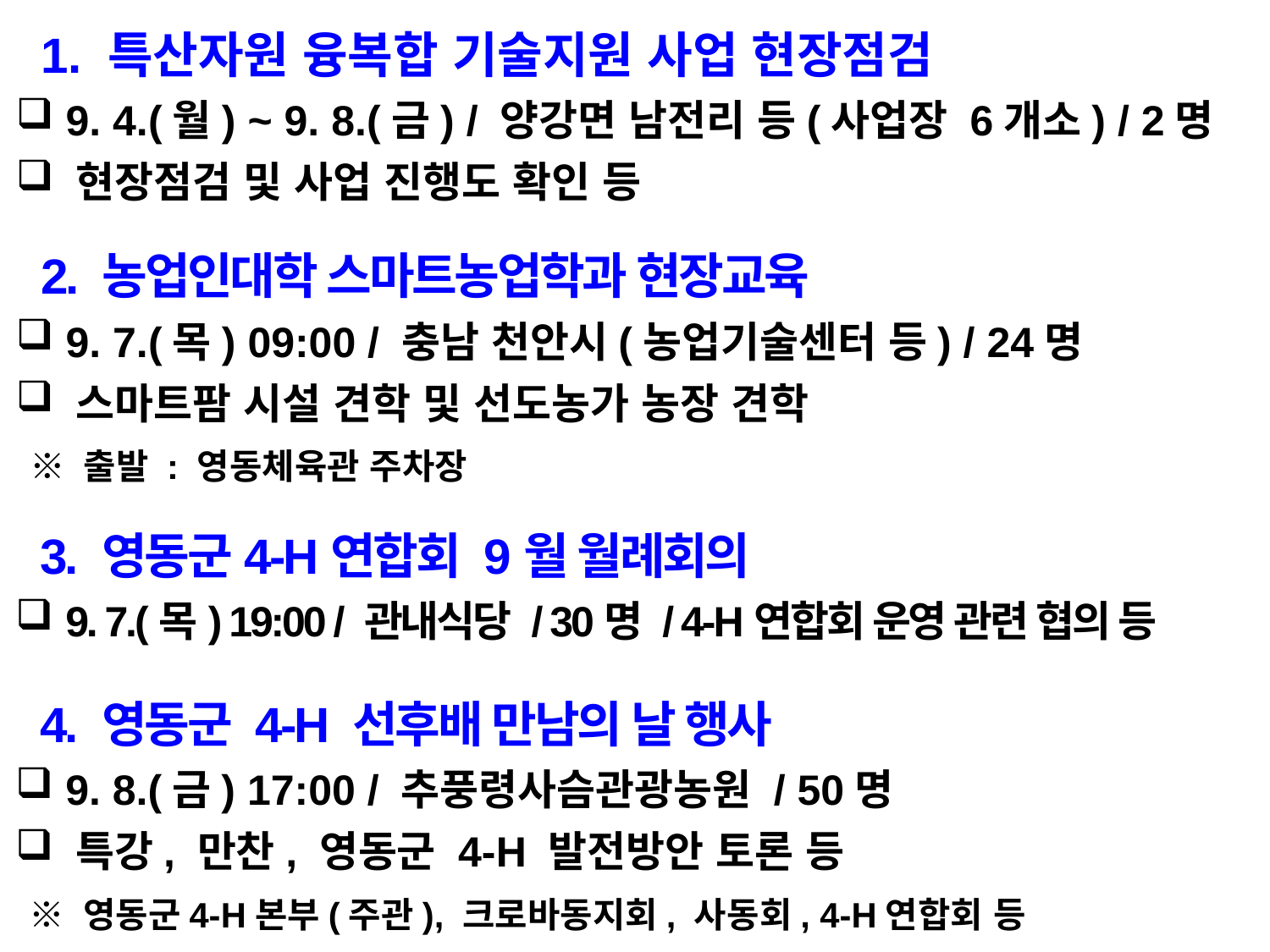

1. 특산자원 융복합 기술지원 사업 현장점검
 9. 4.(월) ~ 9. 8.(금) / 양강면 남전리 등(사업장 6개소) / 2명
 현장점검 및 사업 진행도 확인 등
  2. 농업인대학 스마트농업학과 현장교육
 9. 7.(목) 09:00 / 충남 천안시(농업기술센터 등) / 24명
 스마트팜 시설 견학 및 선도농가 농장 견학
 ※ 출발 : 영동체육관 주차장
  3. 영동군4-H연합회 9월 월례회의
 9. 7.(목) 19:00 / 관내식당 / 30명 / 4-H연합회 운영 관련 협의 등
  4. 영동군 4-H 선후배 만남의 날 행사
 9. 8.(금) 17:00 / 추풍령사슴관광농원 / 50명
 특강, 만찬, 영동군 4-H 발전방안 토론 등
 ※ 영동군4-H본부(주관), 크로바동지회, 사동회, 4-H연합회 등